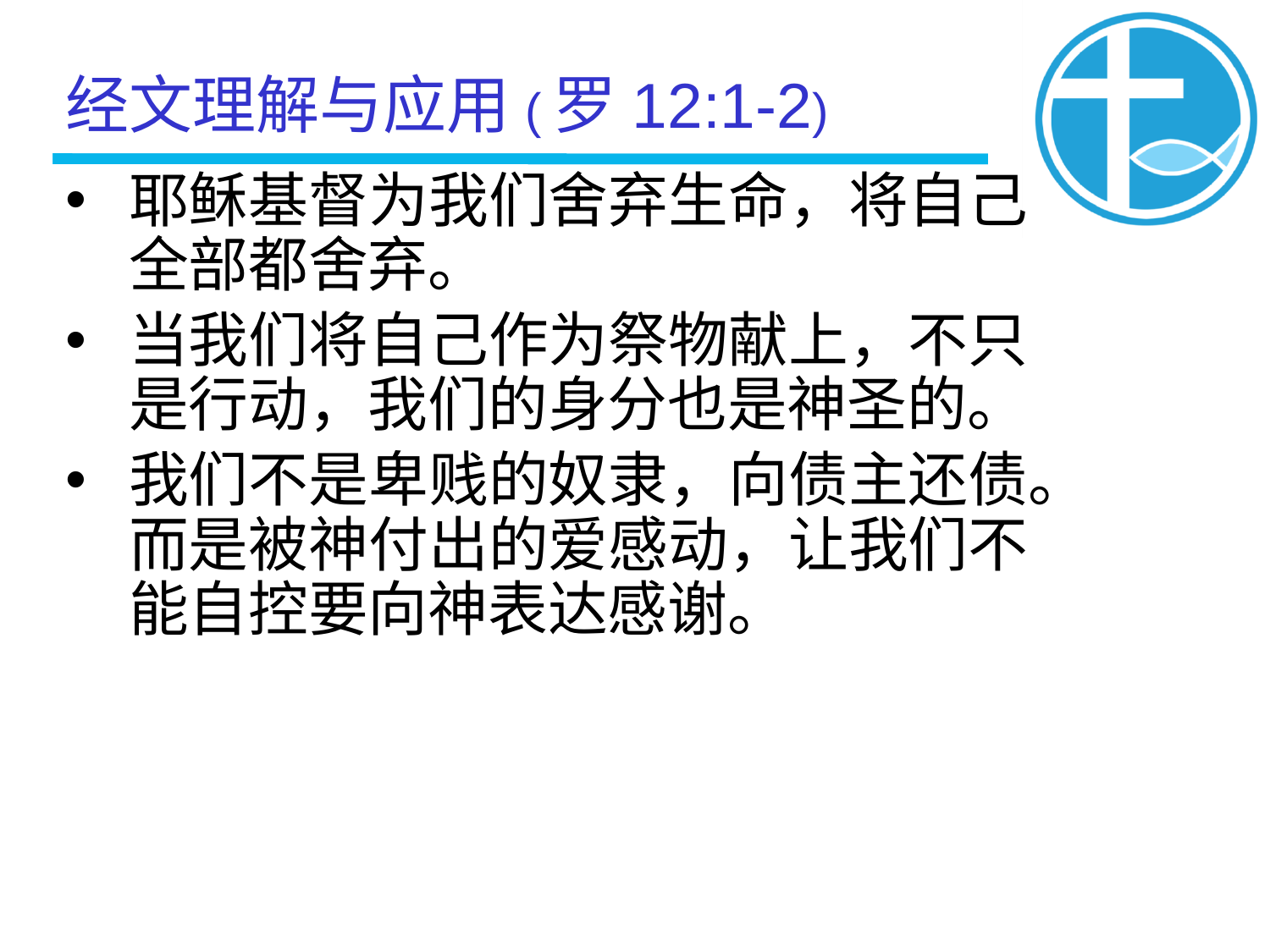

经文理解与应用(罗12:1-2)

耶稣基督为我们舍弃生命，将自己全部都舍弃。
当我们将自己作为祭物献上，不只是行动，我们的身分也是神圣的。
我们不是卑贱的奴隶，向债主还债。而是被神付出的爱感动，让我们不能自控要向神表达感谢。